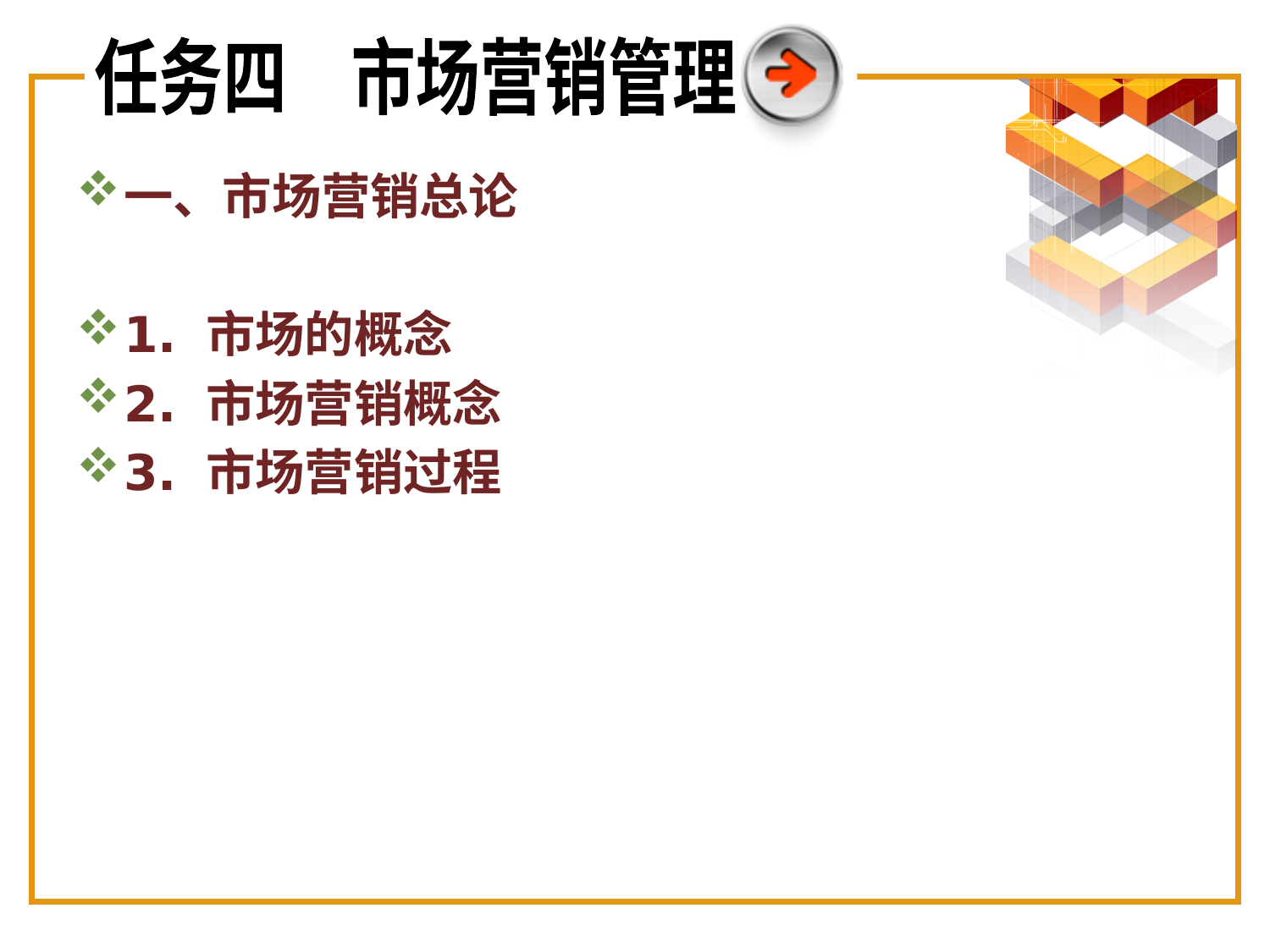

任务四　市场营销管理
一、市场营销总论

1. 市场的概念
2. 市场营销概念
3. 市场营销过程